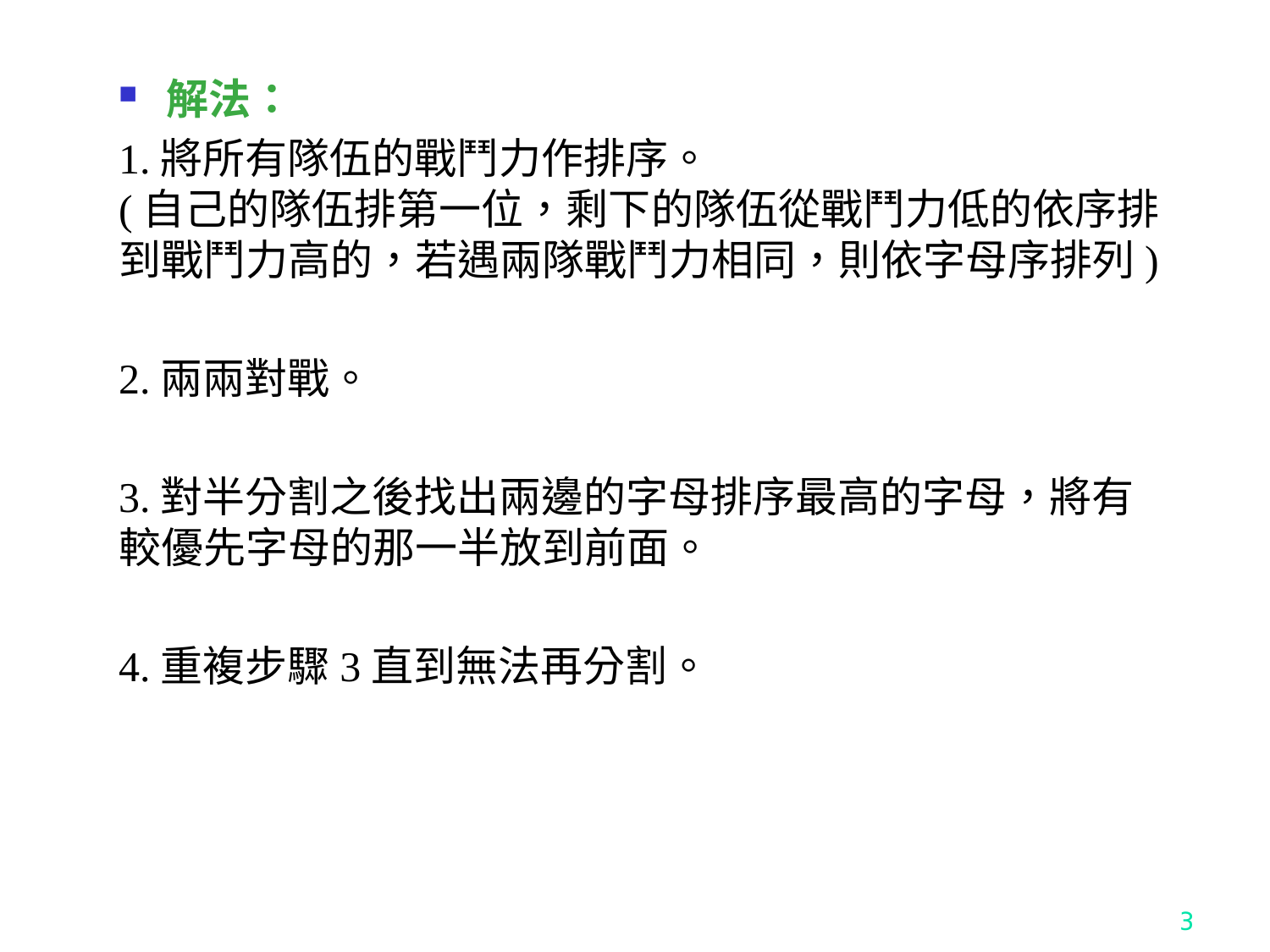

解法：
1.將所有隊伍的戰鬥力作排序。
(自己的隊伍排第一位，剩下的隊伍從戰鬥力低的依序排到戰鬥力高的，若遇兩隊戰鬥力相同，則依字母序排列)

2.兩兩對戰。

3.對半分割之後找出兩邊的字母排序最高的字母，將有較優先字母的那一半放到前面。

4.重複步驟3直到無法再分割。
3